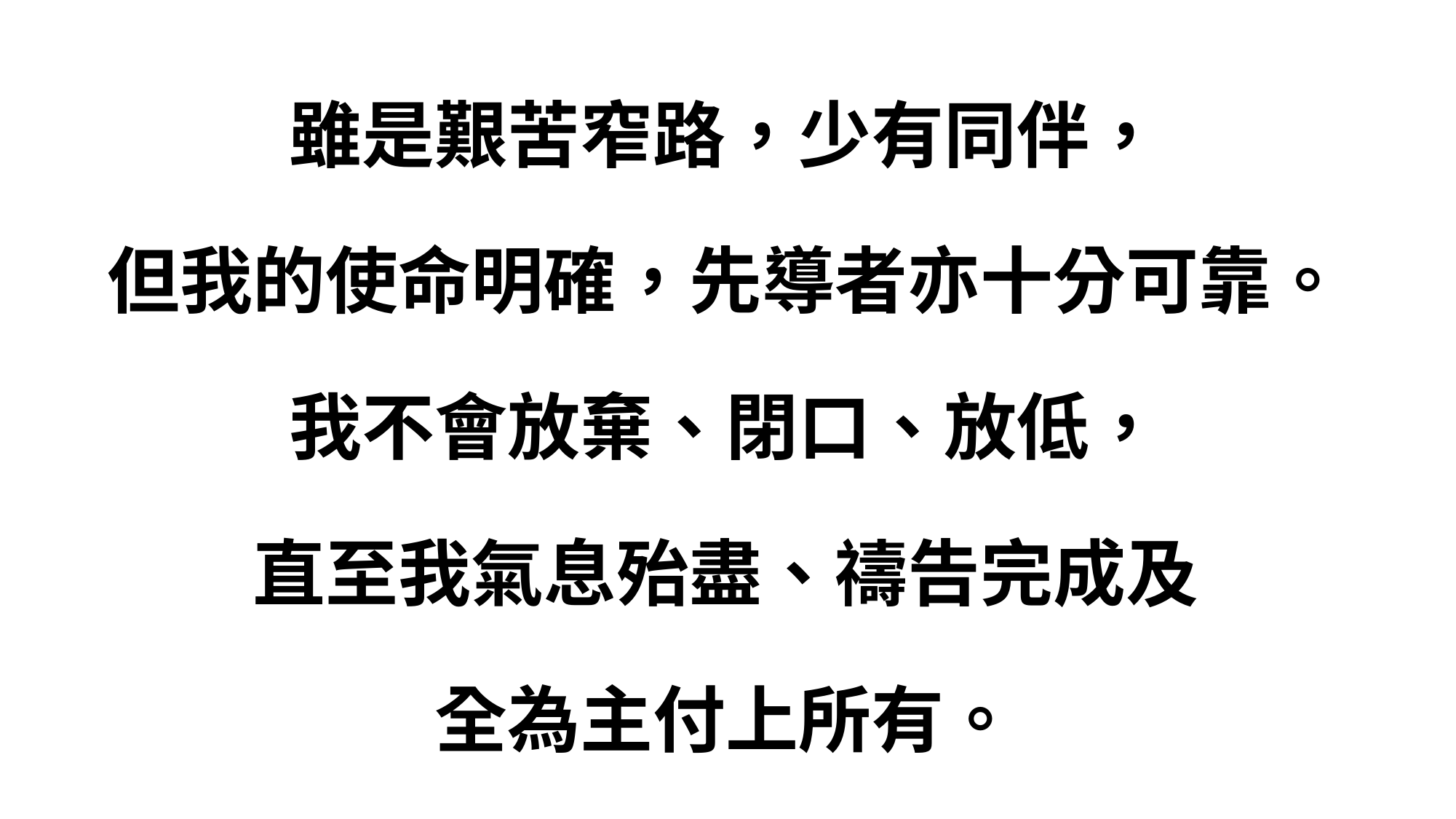

雖是艱苦窄路，少有同伴，
但我的使命明確，先導者亦十分可靠。
我不會放棄、閉口、放低，
直至我氣息殆盡、禱告完成及
全為主付上所有。